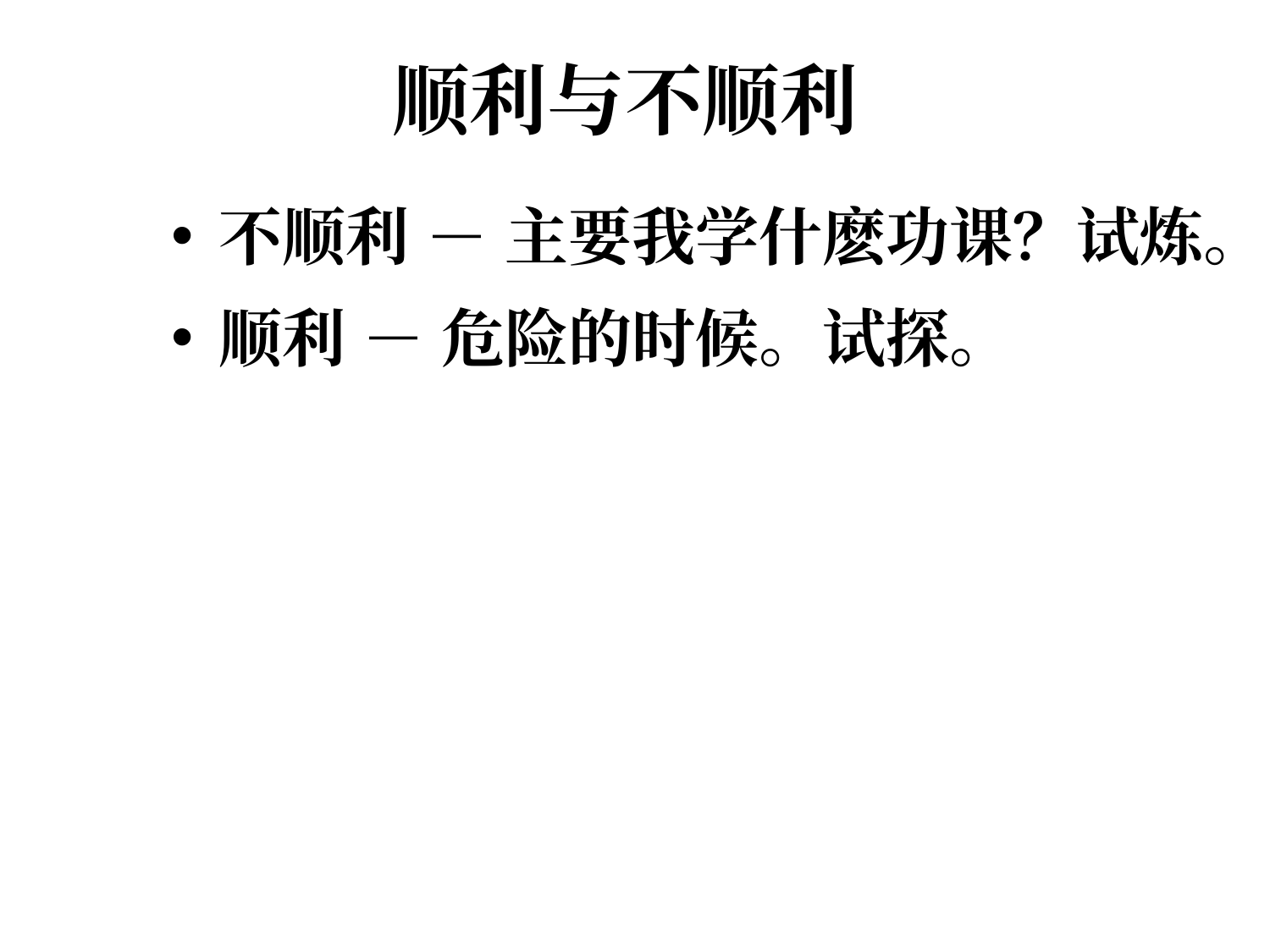

# 顺利与不顺利
不顺利 － 主要我学什麽功课？试炼。
顺利 － 危险的时候。试探。